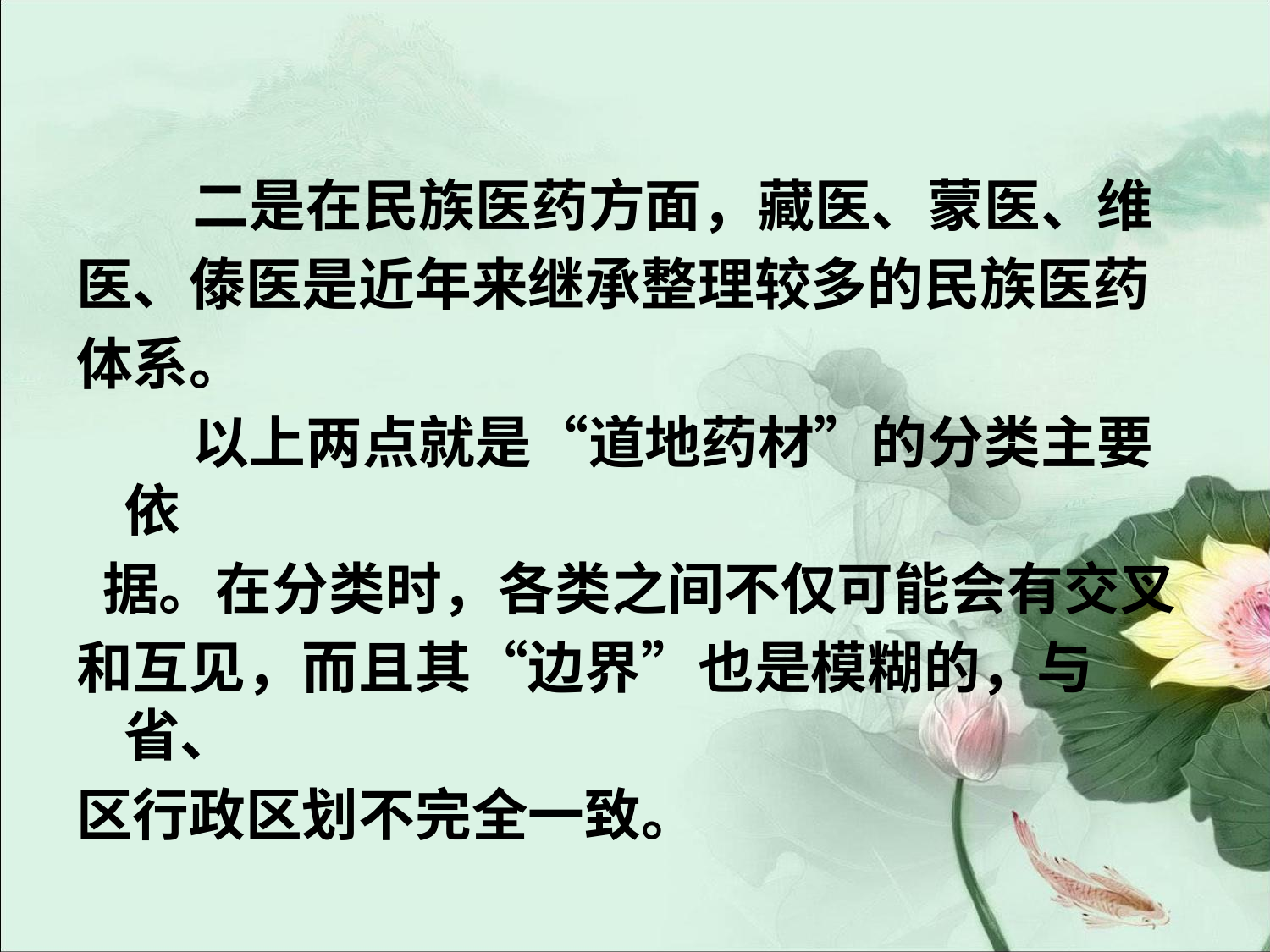

#

        二是在民族医药方面，藏医、蒙医、维
医、傣医是近年来继承整理较多的民族医药
体系。
        以上两点就是“道地药材”的分类主要依
 据。在分类时，各类之间不仅可能会有交叉
和互见，而且其“边界”也是模糊的，与省、
区行政区划不完全一致。